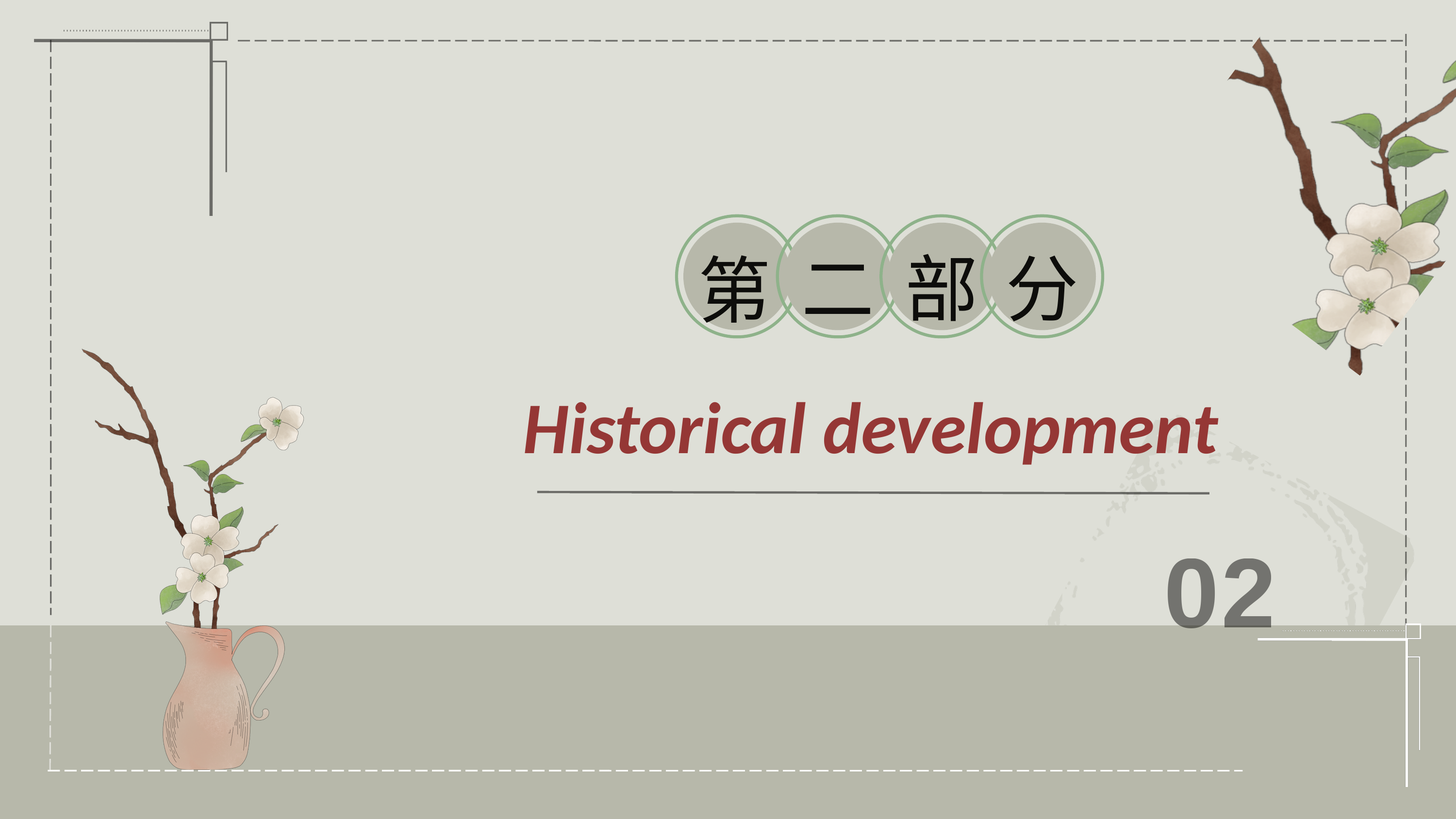

二
部
分
第

Historical development

02